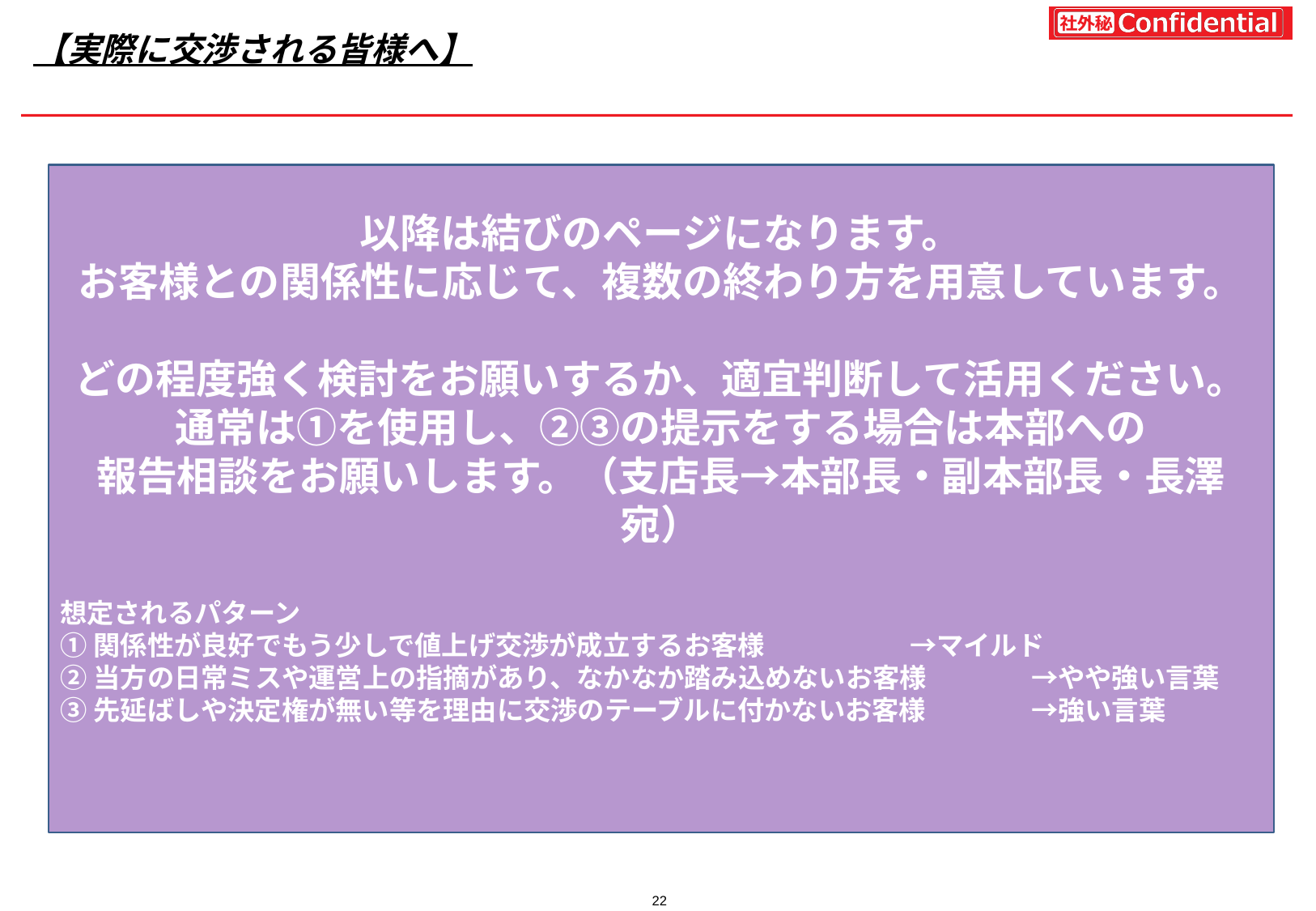

【実際に交渉される皆様へ】

以降は結びのページになります。
お客様との関係性に応じて、複数の終わり方を用意しています。

どの程度強く検討をお願いするか、適宜判断して活用ください。
通常は①を使用し、②③の提示をする場合は本部への
報告相談をお願いします。（支店長→本部長・副本部長・長澤宛）

想定されるパターン
①関係性が良好でもう少しで値上げ交渉が成立するお客様		→マイルド
②当方の日常ミスや運営上の指摘があり、なかなか踏み込めないお客様	→やや強い言葉
③先延ばしや決定権が無い等を理由に交渉のテーブルに付かないお客様	→強い言葉

22